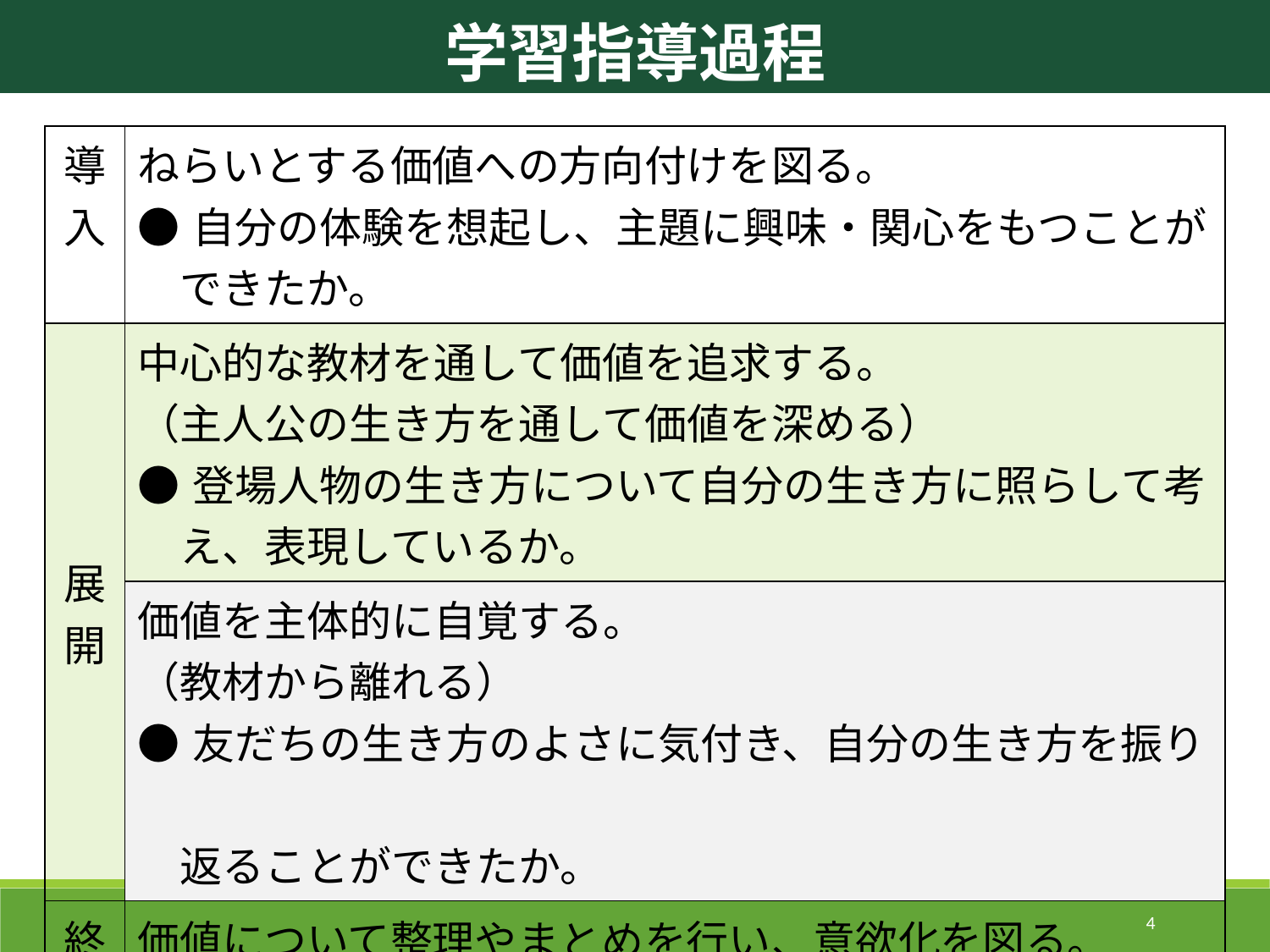

学習指導過程
| 導入 | ねらいとする価値への方向付けを図る。 ●自分の体験を想起し、主題に興味・関心をもつことが 　できたか。 |
| --- | --- |
| 展開 | 中心的な教材を通して価値を追求する。 （主人公の生き方を通して価値を深める） ●登場人物の生き方について自分の生き方に照らして考 　え、表現しているか。 |
|  | 価値を主体的に自覚する。 （教材から離れる） ●友だちの生き方のよさに気付き、自分の生き方を振り　 　返ることができたか。 |
| 終末 | 価値について整理やまとめを行い、意欲化を図る。 ●自分の課題をもつことができたか。 |
4